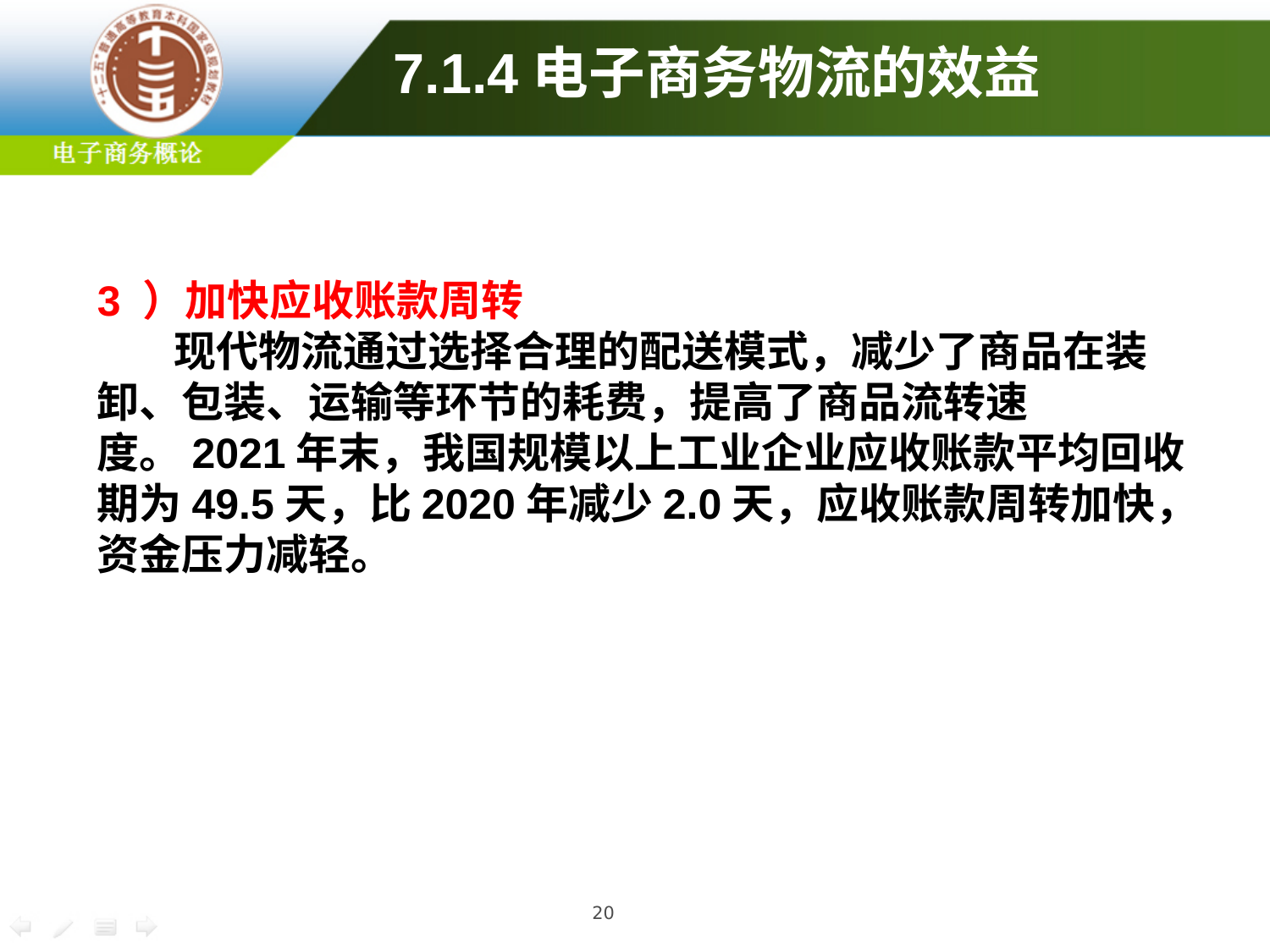

7.1.4电子商务物流的效益

3 ）加快应收账款周转
       现代物流通过选择合理的配送模式，减少了商品在装卸、包装、运输等环节的耗费，提高了商品流转速度。2021年末，我国规模以上工业企业应收账款平均回收期为49.5天，比2020年减少2.0天，应收账款周转加快，资金压力减轻。

20